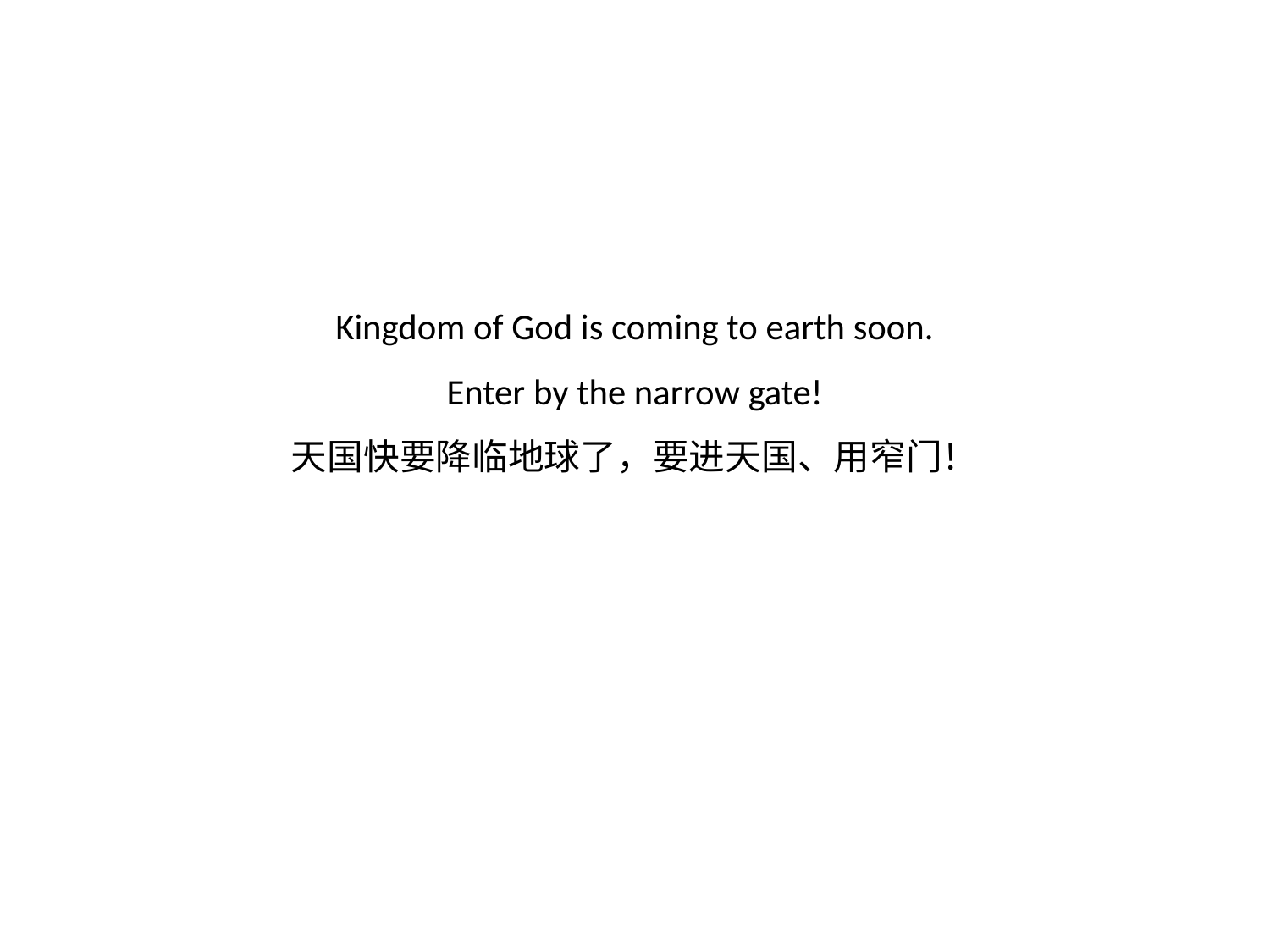

# Kingdom of God is coming to earth soon. Enter by the narrow gate! 天国快要降临地球了，要进天国、用窄门！